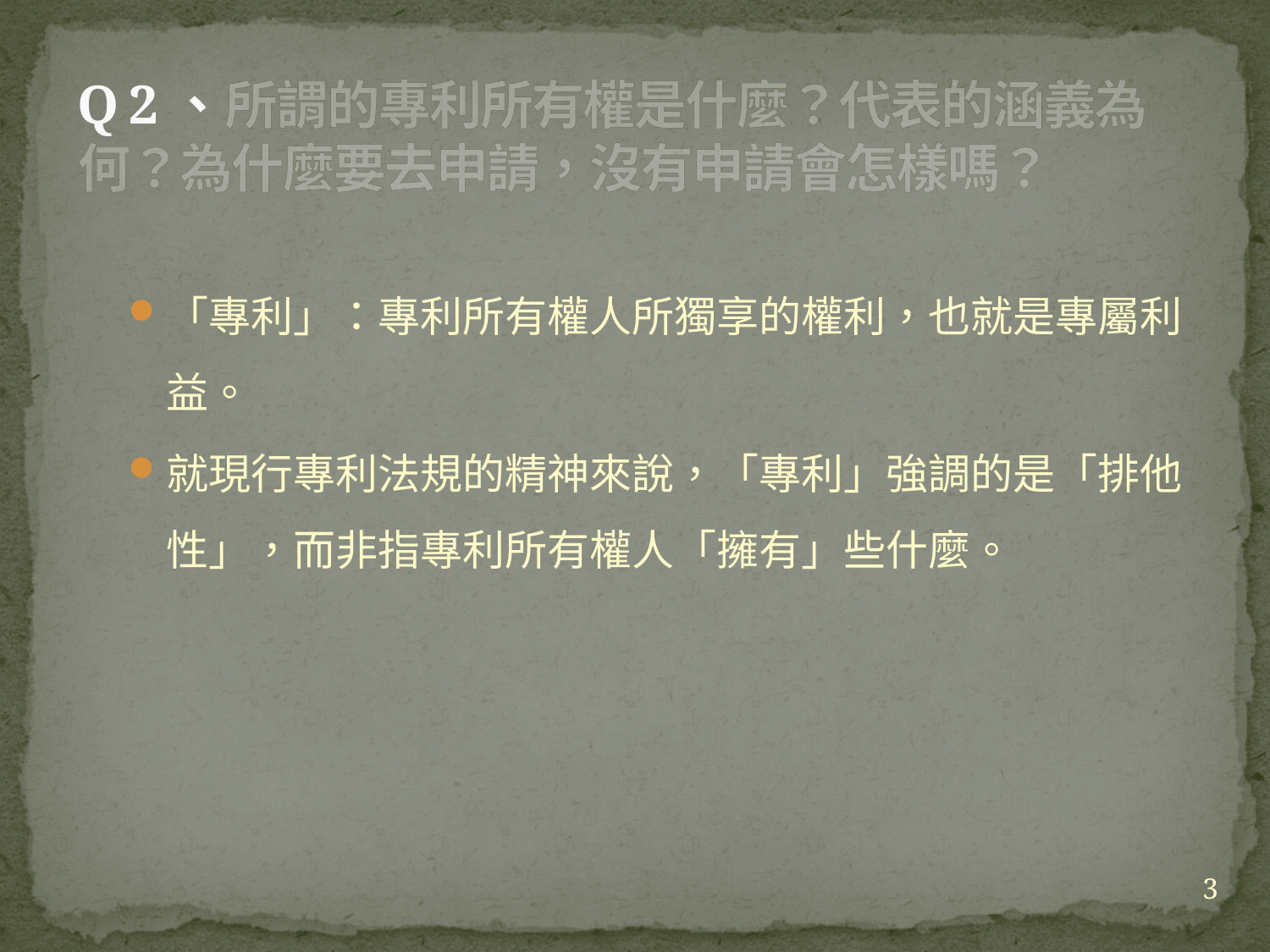

# Q 2、所謂的專利所有權是什麼？代表的涵義為何？為什麼要去申請，沒有申請會怎樣嗎？
「專利」：專利所有權人所獨享的權利，也就是專屬利益。
就現行專利法規的精神來說，「專利」強調的是「排他性」，而非指專利所有權人「擁有」些什麼。
3